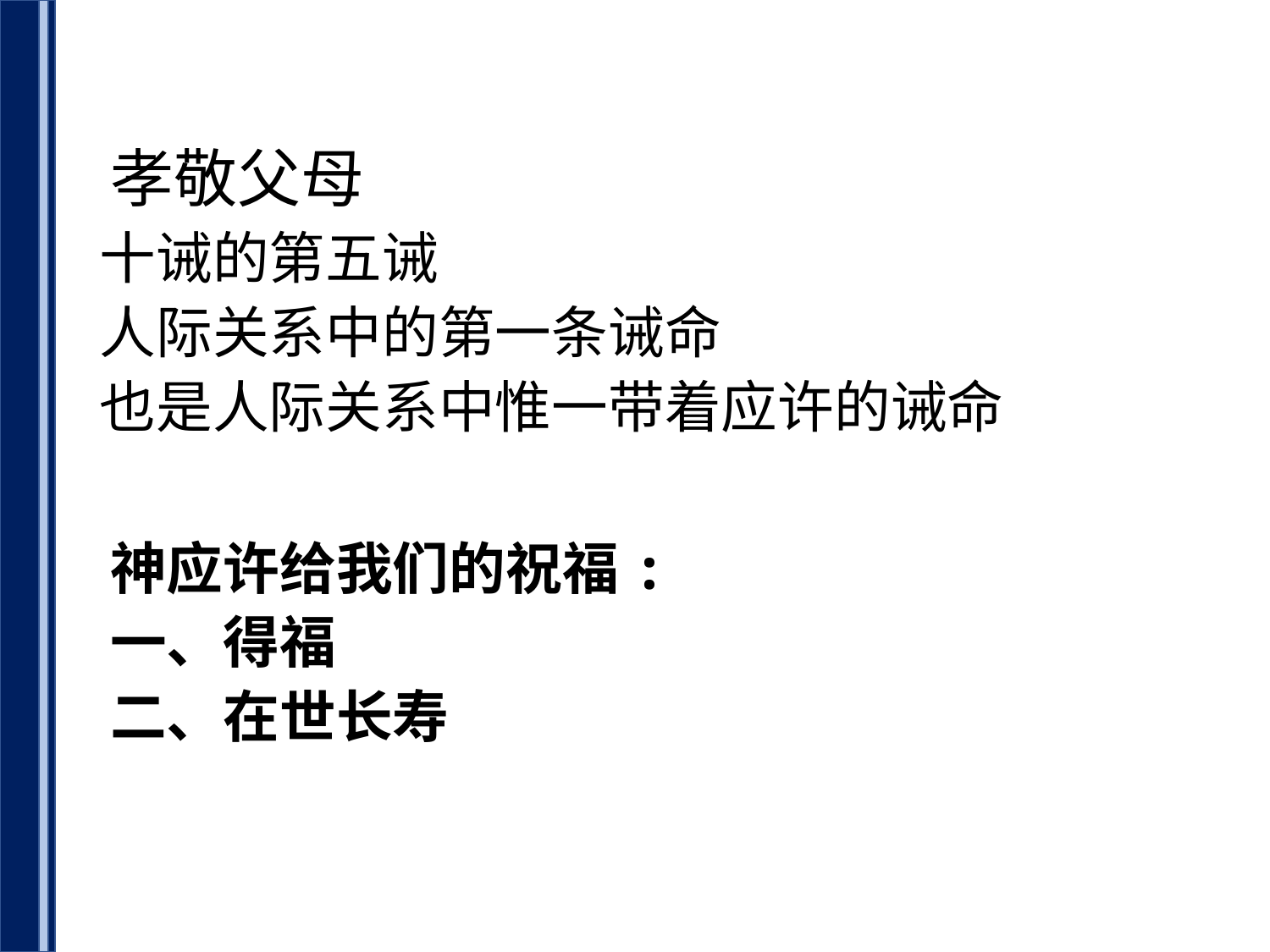

孝敬父母
十诫的第五诫
人际关系中的第一条诫命
也是人际关系中惟一带着应许的诫命
神应许给我们的祝福:
一、得福
二、在世长寿